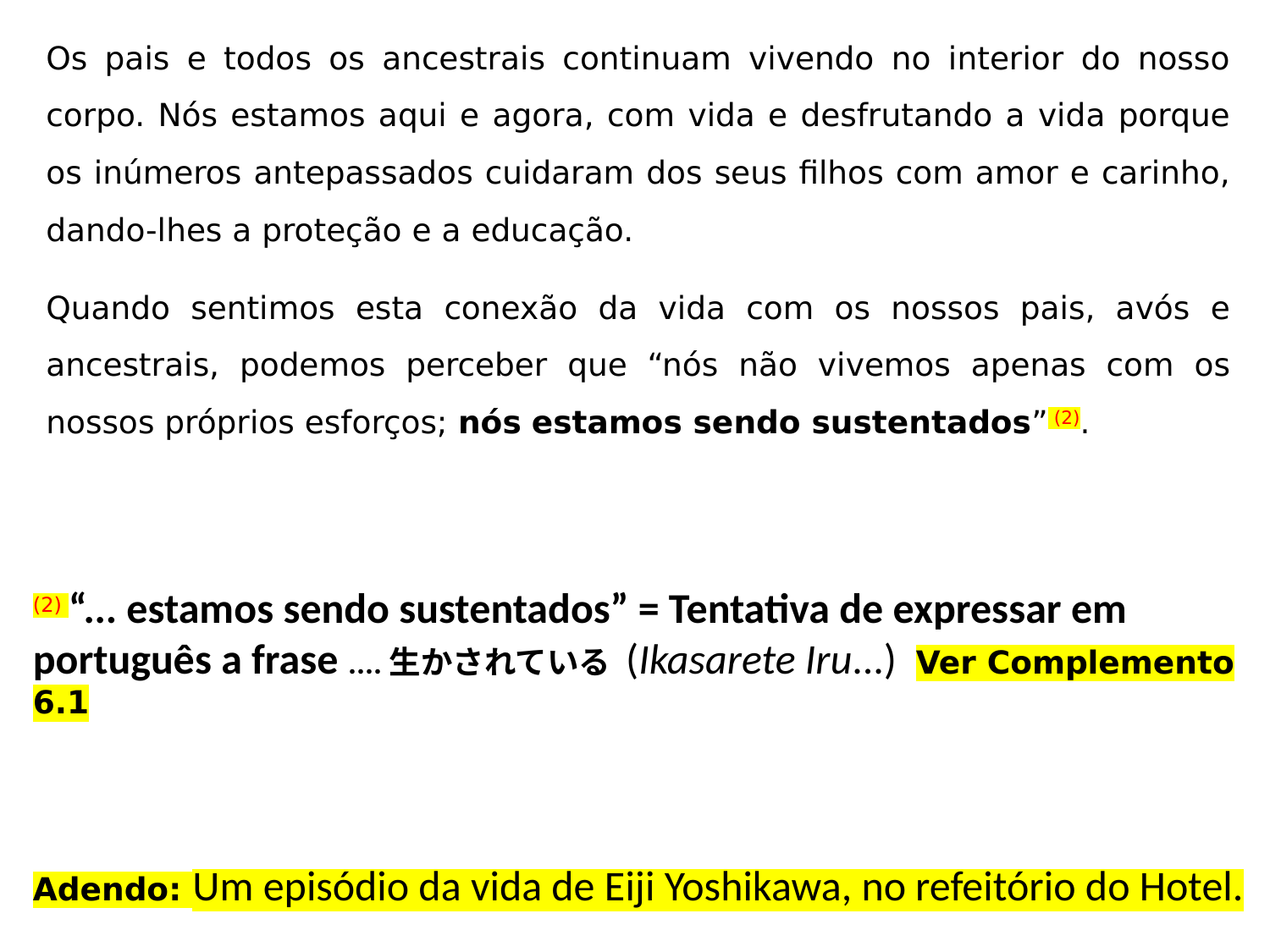

Os pais e todos os ancestrais continuam vivendo no interior do nosso corpo. Nós estamos aqui e agora, com vida e desfrutando a vida porque os inúmeros antepassados cuidaram dos seus filhos com amor e carinho, dando-lhes a proteção e a educação.
Quando sentimos esta conexão da vida com os nossos pais, avós e ancestrais, podemos perceber que “nós não vivemos apenas com os nossos próprios esforços; nós estamos sendo sustentados” (2).
(2) “... estamos sendo sustentados” = Tentativa de expressar em português a frase ....生かされている (Ikasarete Iru...)  Ver Complemento 6.1
Adendo: Um episódio da vida de Eiji Yoshikawa, no refeitório do Hotel.